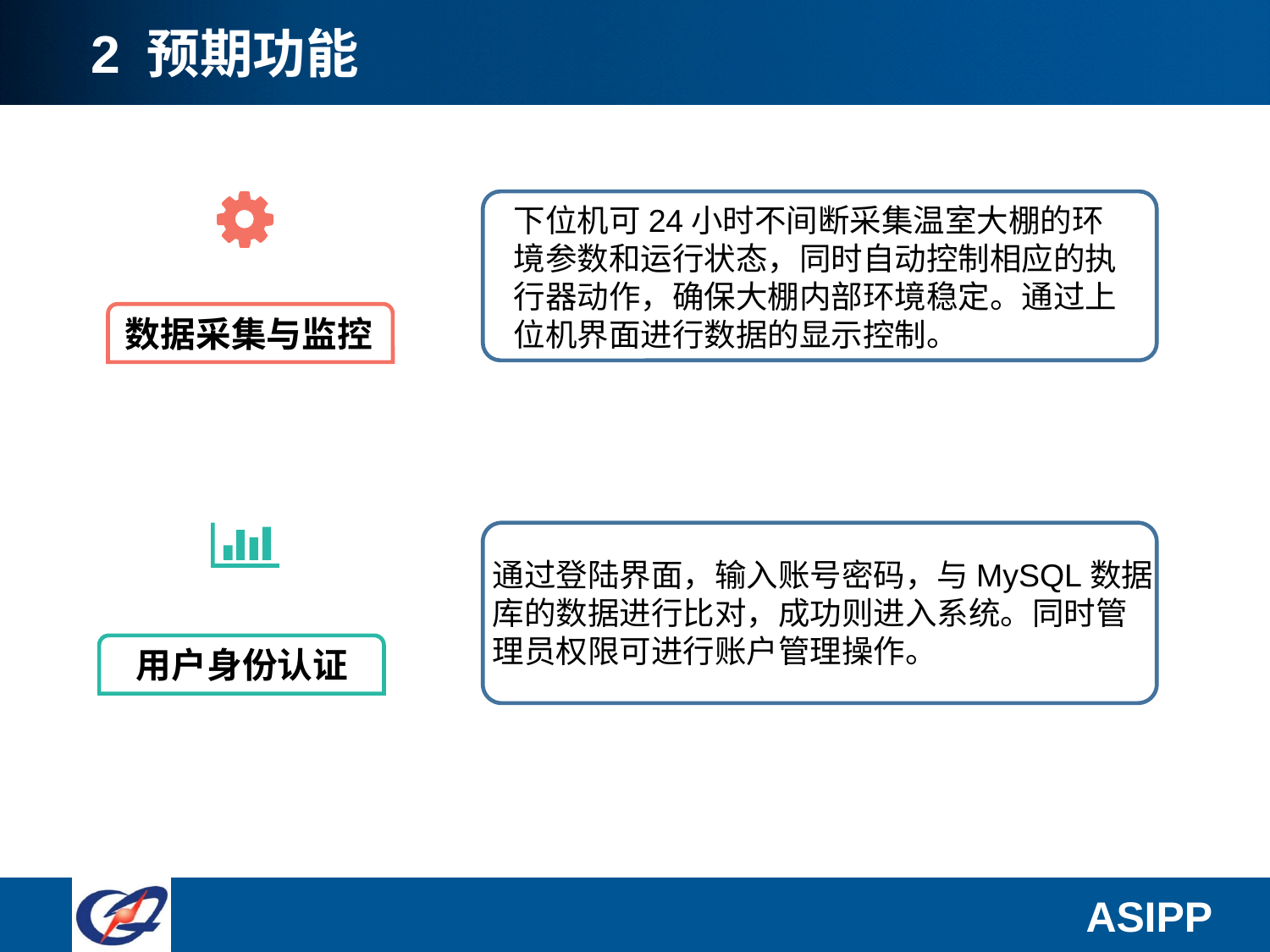

# 2 预期功能

下位机可24小时不间断采集温室大棚的环境参数和运行状态，同时自动控制相应的执行器动作，确保大棚内部环境稳定。通过上位机界面进行数据的显示控制。

数据采集与监控

通过登陆界面，输入账号密码，与MySQL数据
库的数据进行比对，成功则进入系统。同时管
理员权限可进行账户管理操作。

  用户身份认证